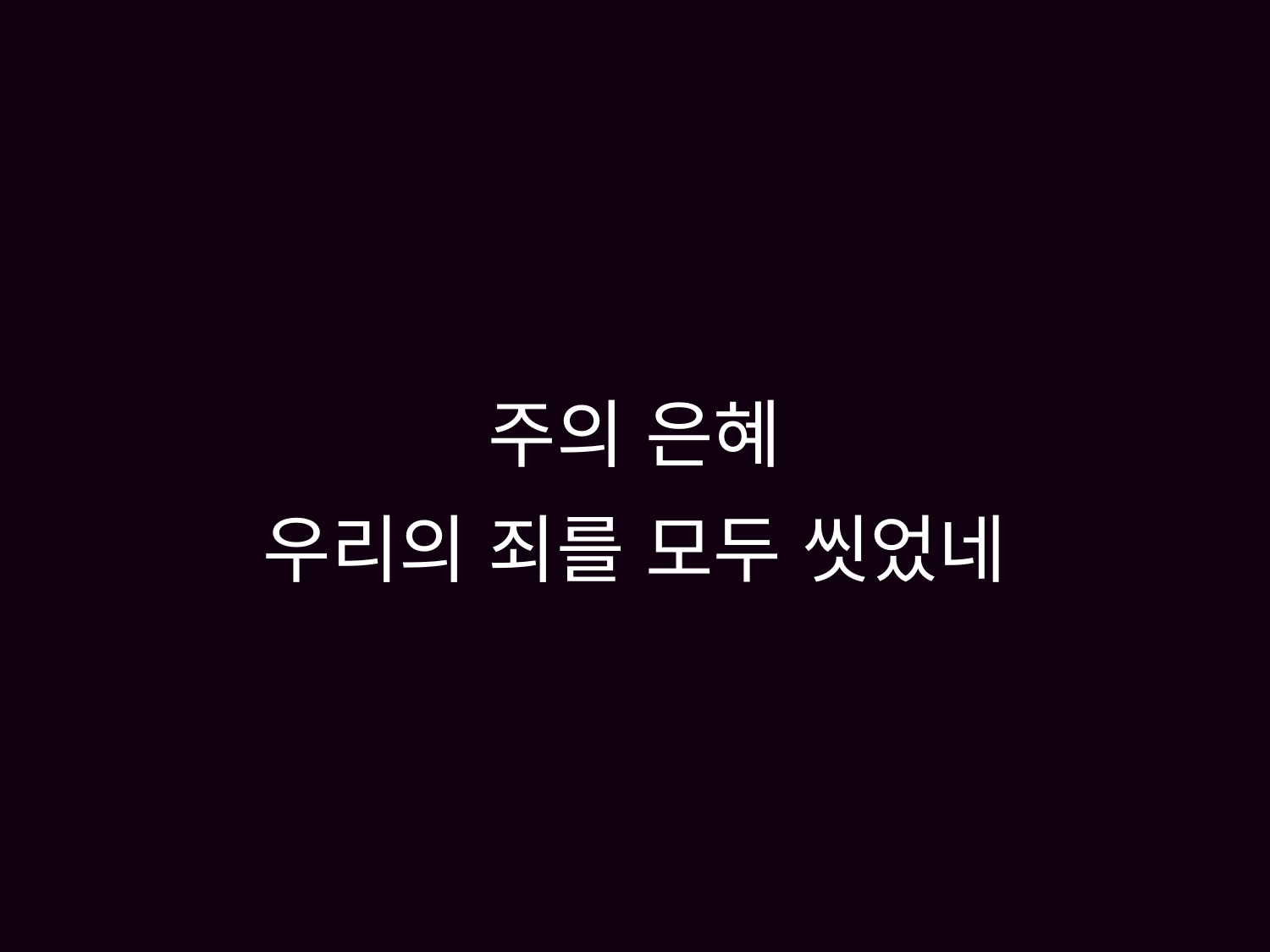

# 주의 은혜 우리의 죄를 모두 씻었네